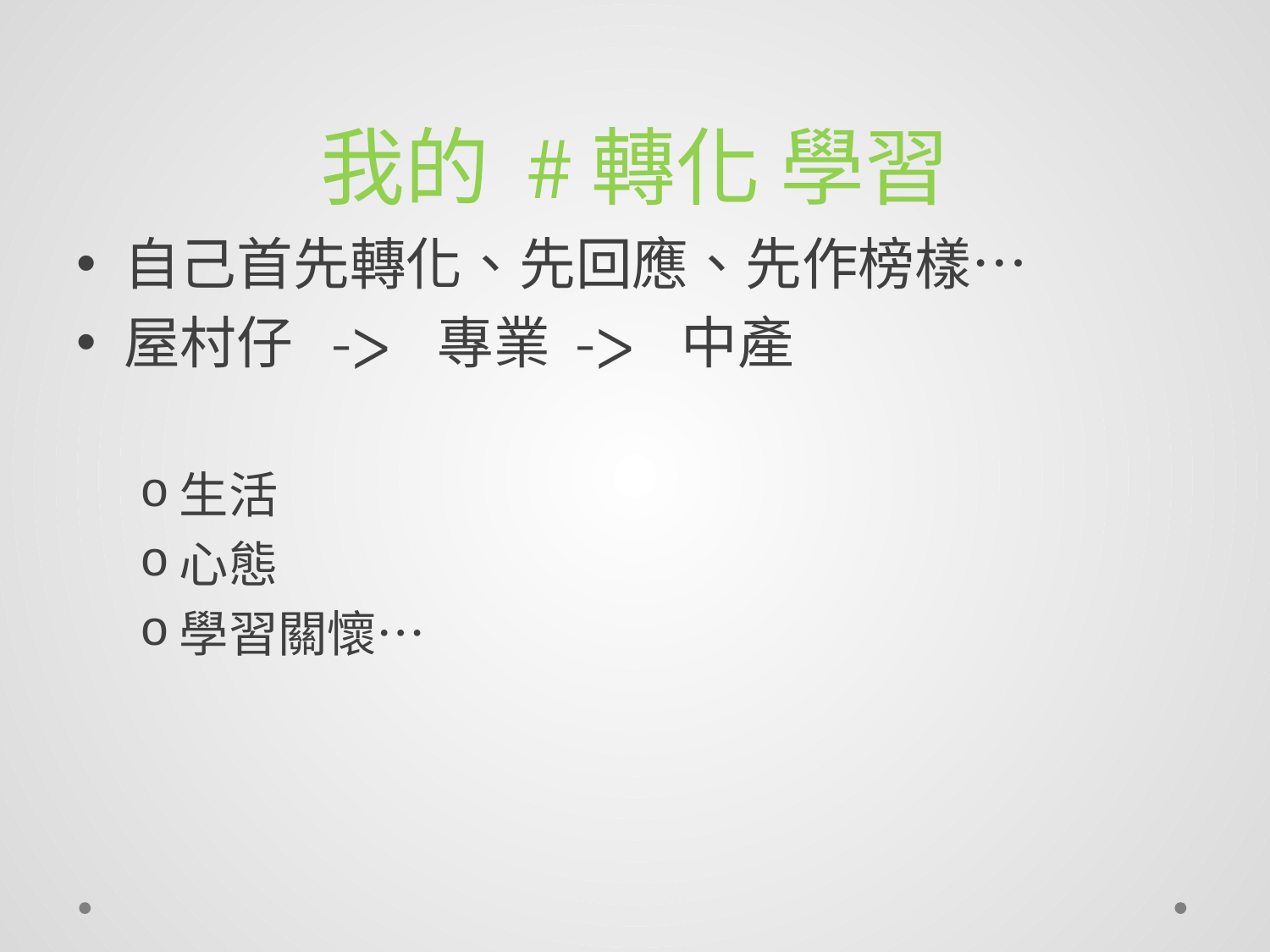

# 我的 #轉化 學習
自己首先轉化、先回應、先作榜樣…
屋村仔  ->  專業 ->  中產

生活
心態
學習關懷…